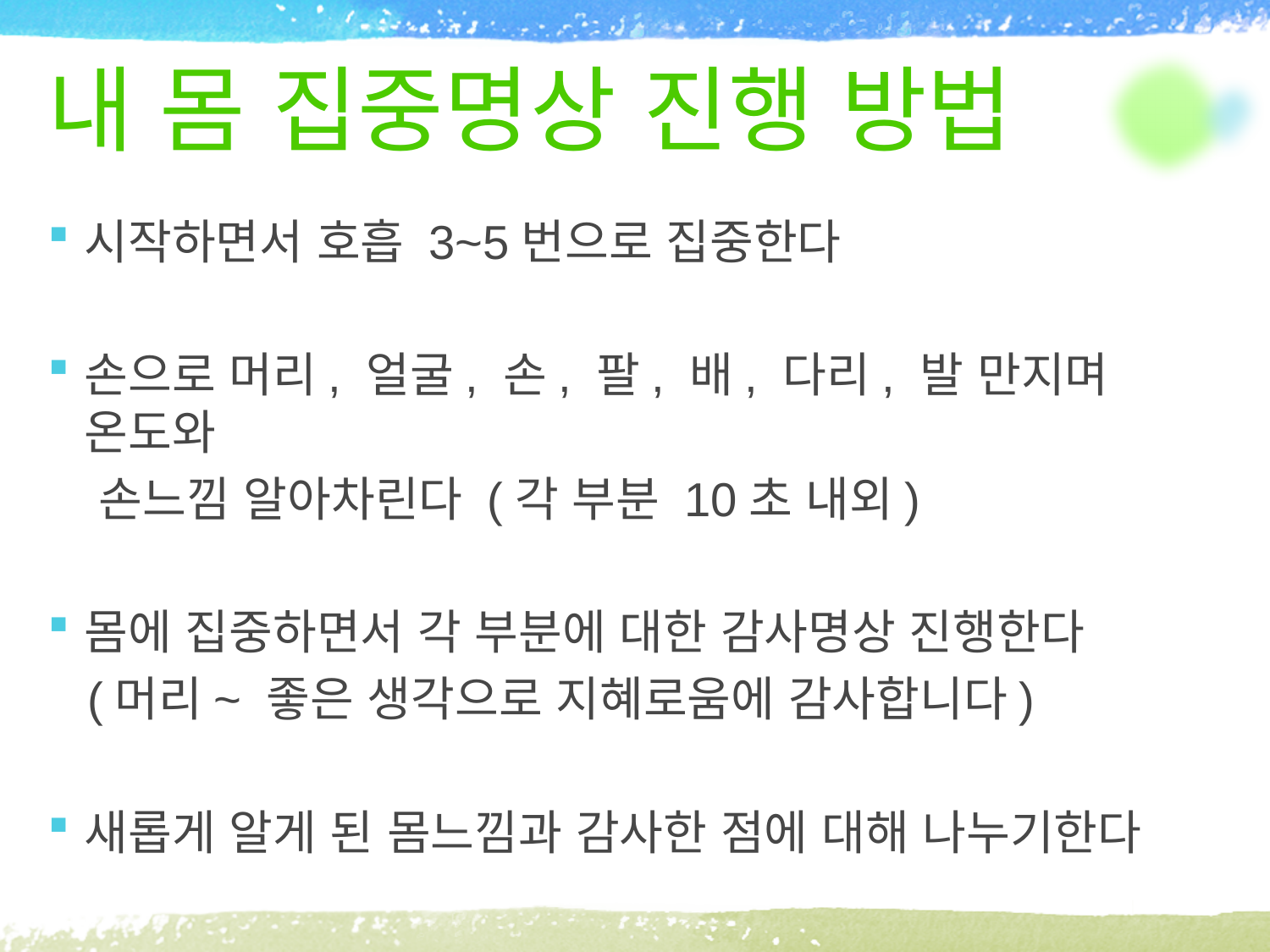

# 내 몸 집중명상 진행 방법

시작하면서 호흡 3~5번으로 집중한다

손으로 머리, 얼굴, 손, 팔, 배, 다리, 발 만지며 온도와
   손느낌 알아차린다 (각 부분 10초 내외)

몸에 집중하면서 각 부분에 대한 감사명상 진행한다
   (머리~ 좋은 생각으로 지혜로움에 감사합니다)

새롭게 알게 된 몸느낌과 감사한 점에 대해 나누기한다